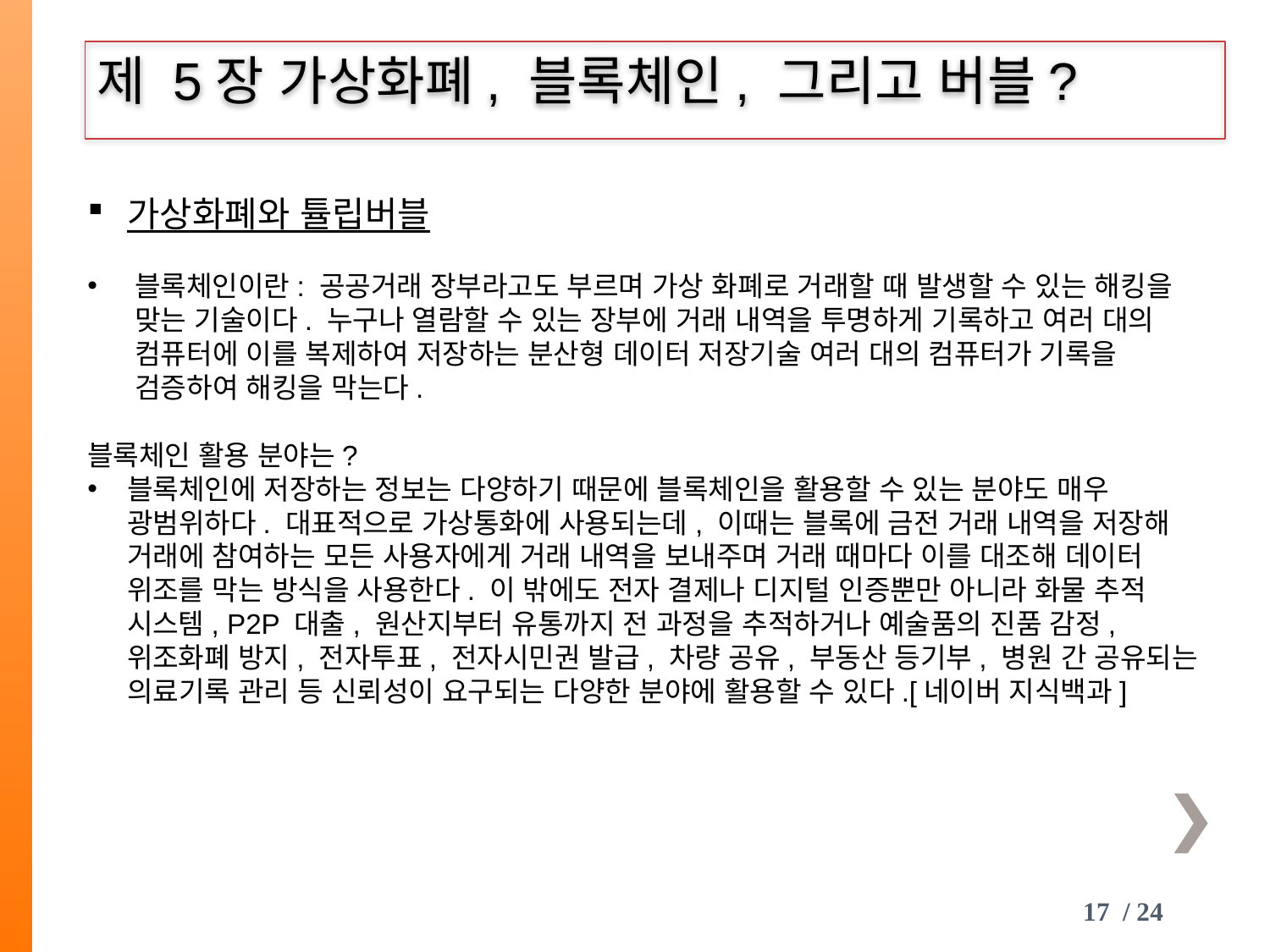

제 5장 가상화폐, 블록체인, 그리고 버블?

가상화폐와 튤립버블

블록체인이란: 공공거래 장부라고도 부르며 가상 화폐로 거래할 때 발생할 수 있는 해킹을 맞는 기술이다. 누구나 열람할 수 있는 장부에 거래 내역을 투명하게 기록하고 여러 대의 컴퓨터에 이를 복제하여 저장하는 분산형 데이터 저장기술 여러 대의 컴퓨터가 기록을 검증하여 해킹을 막는다.

블록체인 활용 분야는?
블록체인에 저장하는 정보는 다양하기 때문에 블록체인을 활용할 수 있는 분야도 매우 광범위하다. 대표적으로 가상통화에 사용되는데, 이때는 블록에 금전 거래 내역을 저장해 거래에 참여하는 모든 사용자에게 거래 내역을 보내주며 거래 때마다 이를 대조해 데이터 위조를 막는 방식을 사용한다. 이 밖에도 전자 결제나 디지털 인증뿐만 아니라 화물 추적 시스템, P2P 대출, 원산지부터 유통까지 전 과정을 추적하거나 예술품의 진품 감정, 위조화폐 방지, 전자투표, 전자시민권 발급, 차량 공유, 부동산 등기부, 병원 간 공유되는 의료기록 관리 등 신뢰성이 요구되는 다양한 분야에 활용할 수 있다.[네이버 지식백과]

17  / 24